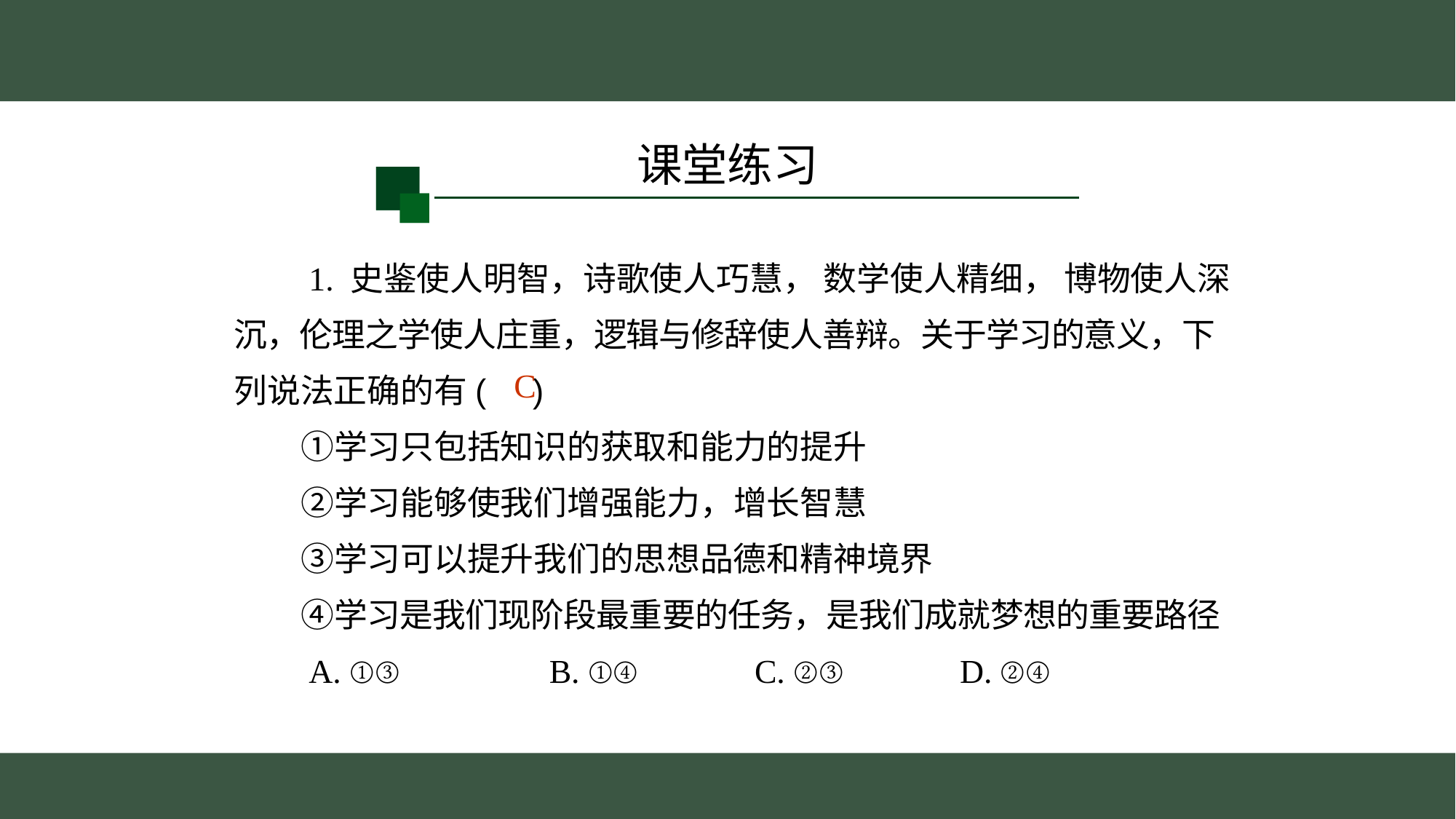

课堂练习
　　1. 史鉴使人明智，诗歌使人巧慧， 数学使人精细， 博物使人深
沉，伦理之学使人庄重，逻辑与修辞使人善辩。关于学习的意义，下
列说法正确的有(     )
　　①学习只包括知识的获取和能力的提升
　　②学习能够使我们增强能力，增长智慧
　　③学习可以提升我们的思想品德和精神境界
　　④学习是我们现阶段最重要的任务，是我们成就梦想的重要路径
　　A. ①③　　　　B. ①④　　　C. ②③　　　D. ②④
C